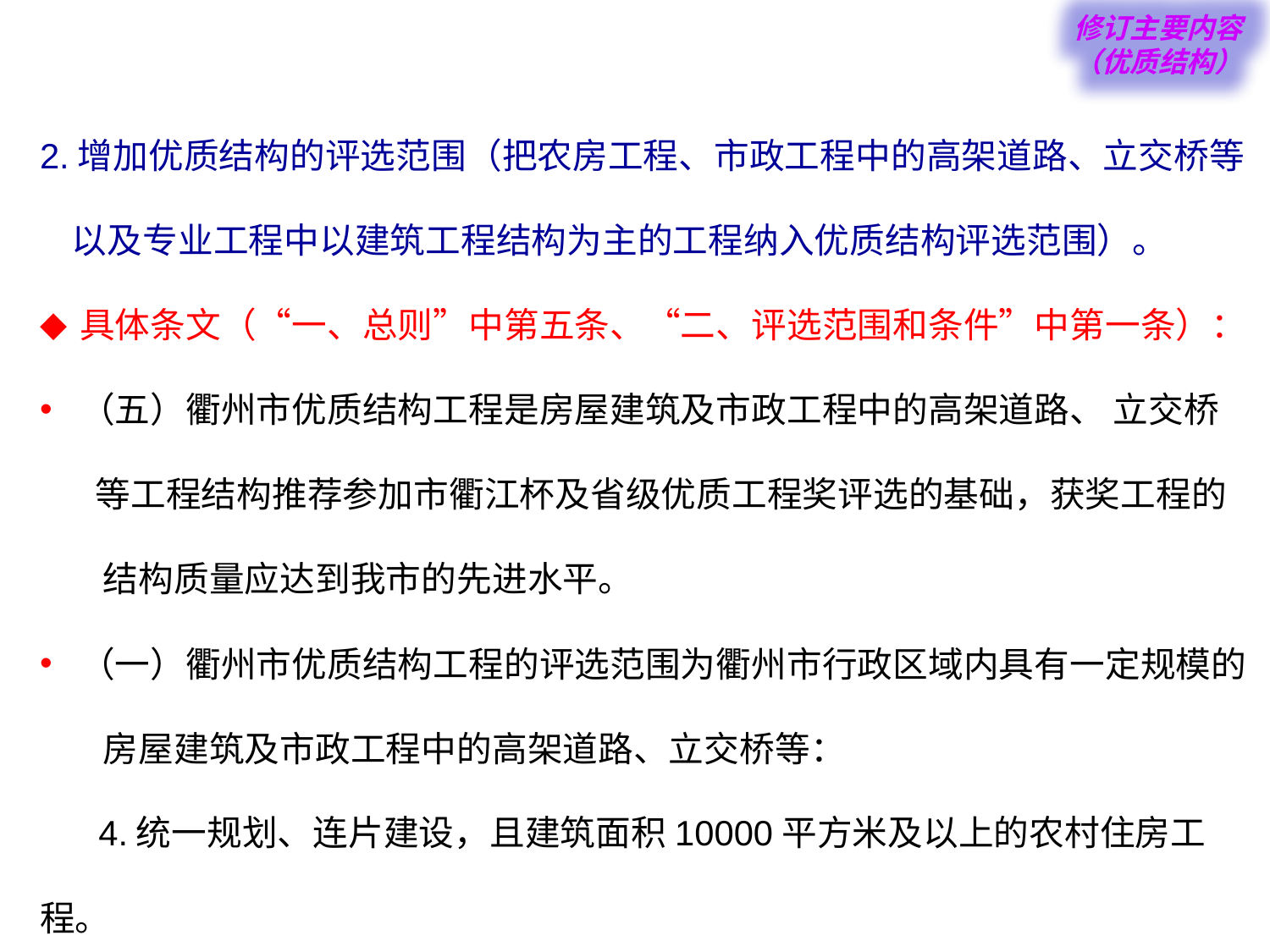

修订主要内容（优质结构）
2.增加优质结构的评选范围（把农房工程、市政工程中的高架道路、立交桥等
   以及专业工程中以建筑工程结构为主的工程纳入优质结构评选范围）。
具体条文（“一、总则”中第五条、“二、评选范围和条件”中第一条）：
（五）衢州市优质结构工程是房屋建筑及市政工程中的高架道路、 立交桥
      等工程结构推荐参加市衢江杯及省级优质工程奖评选的基础，获奖工程的
       结构质量应达到我市的先进水平。
（一）衢州市优质结构工程的评选范围为衢州市行政区域内具有一定规模的
       房屋建筑及市政工程中的高架道路、立交桥等：
      4.统一规划、连片建设，且建筑面积10000平方米及以上的农村住房工程。